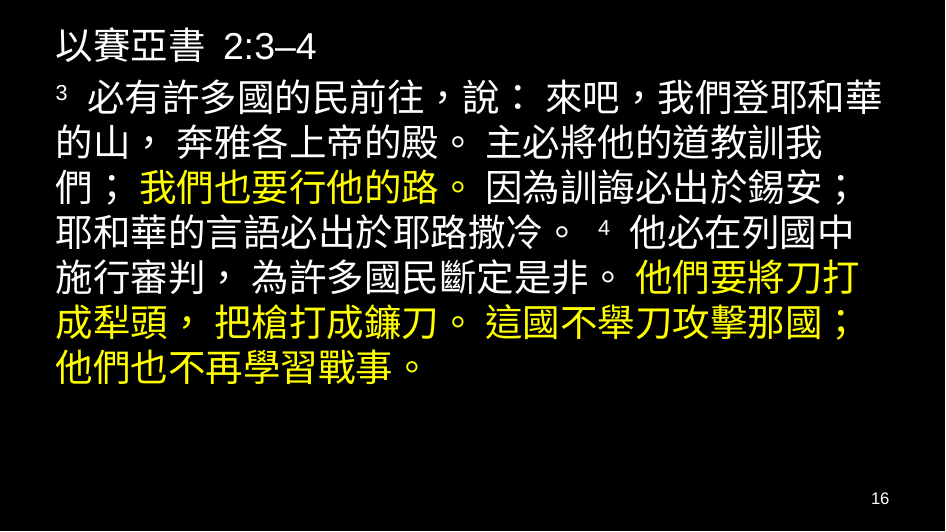

以賽亞書 2:3–4
3 必有許多國的民前往，說： 來吧，我們登耶和華的山， 奔雅各上帝的殿。 主必將他的道教訓我們； 我們也要行他的路。 因為訓誨必出於錫安； 耶和華的言語必出於耶路撒冷。 4 他必在列國中施行審判， 為許多國民斷定是非。 他們要將刀打成犁頭， 把槍打成鐮刀。 這國不舉刀攻擊那國； 他們也不再學習戰事。

16